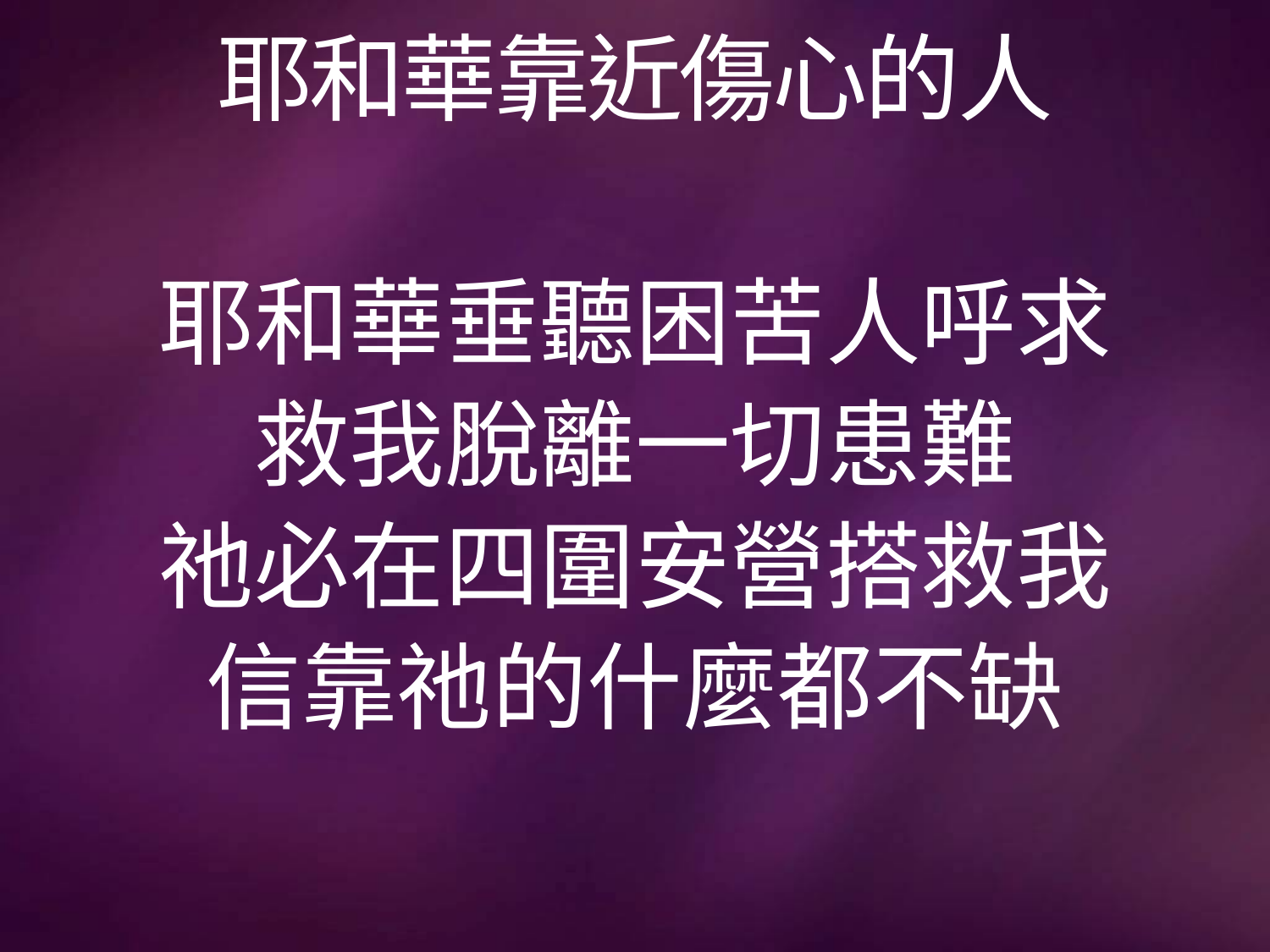

# 耶和華靠近傷心的人
耶和華垂聽困苦人呼求
救我脫離一切患難
祂必在四圍安營搭救我
信靠祂的什麼都不缺